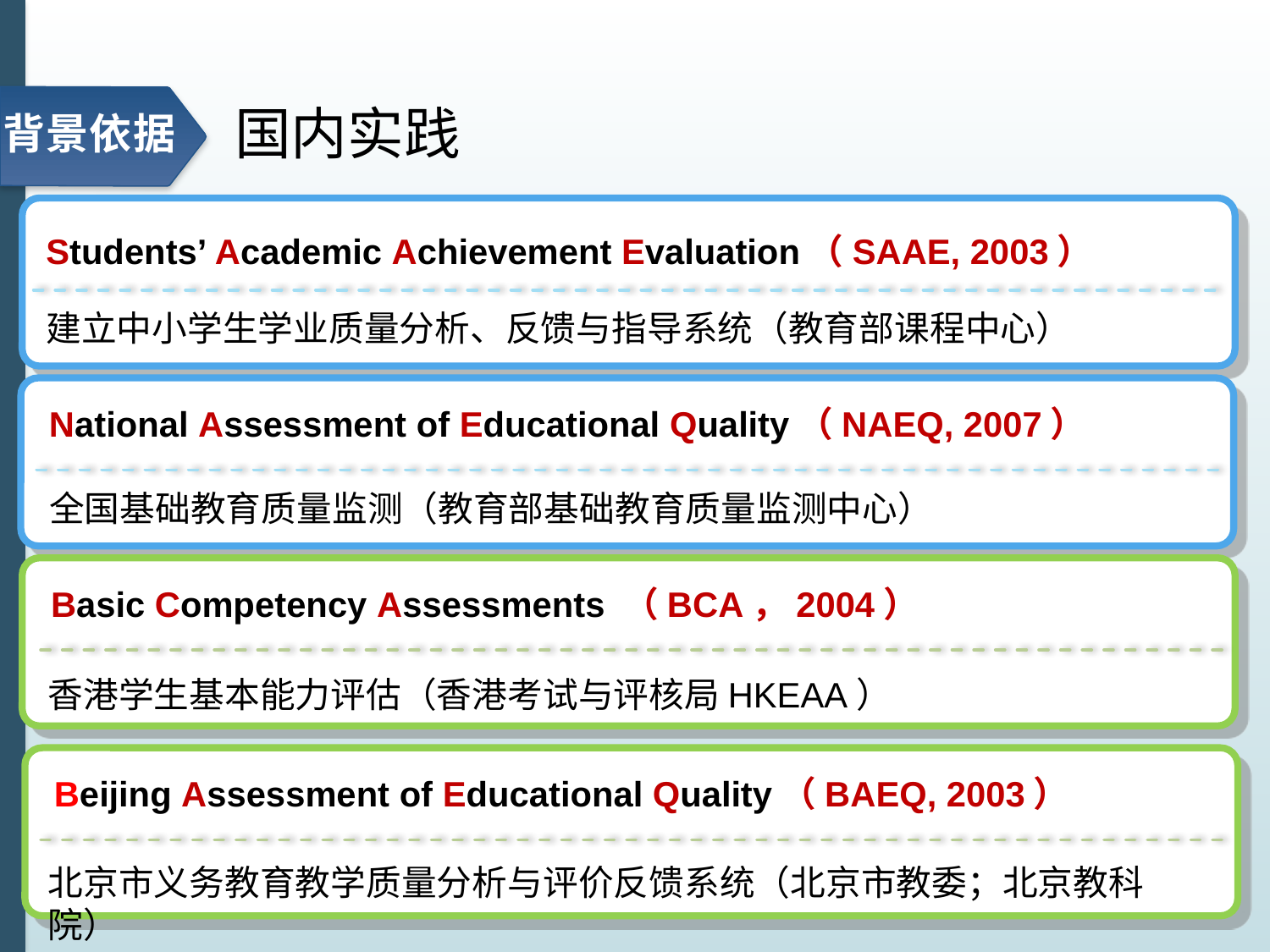

# 国内实践
背景依据

Students’ Academic Achievement Evaluation（SAAE, 2003）
建立中小学生学业质量分析、反馈与指导系统（教育部课程中心）

National Assessment of Educational Quality（NAEQ, 2007）
全国基础教育质量监测（教育部基础教育质量监测中心）

Basic Competency Assessments （BCA，2004）
香港学生基本能力评估（香港考试与评核局HKEAA）

Beijing Assessment of Educational Quality（BAEQ, 2003）
北京市义务教育教学质量分析与评价反馈系统（北京市教委；北京教科院）